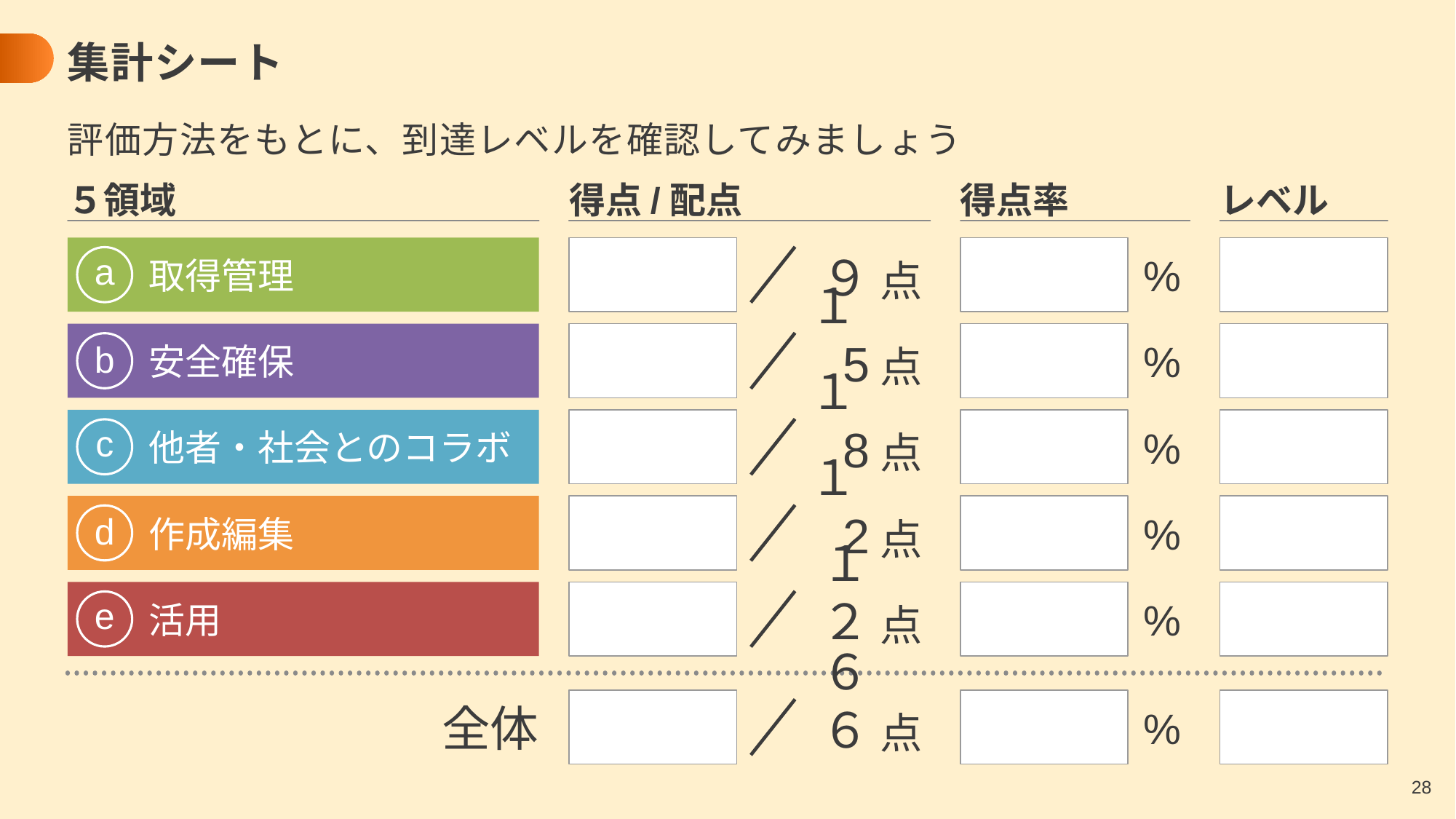

# 集計シート
評価方法をもとに、到達レベルを確認してみましょう
５領域
得点/配点
得点率
レベル
取得管理

%

９
a
点
安全確保

%

１5
b
点
他者・社会とのコラボ

%

１8
点
c
作成編集

%

１2
d
点
活用

%

１２
e
点
全体

%

６６
点